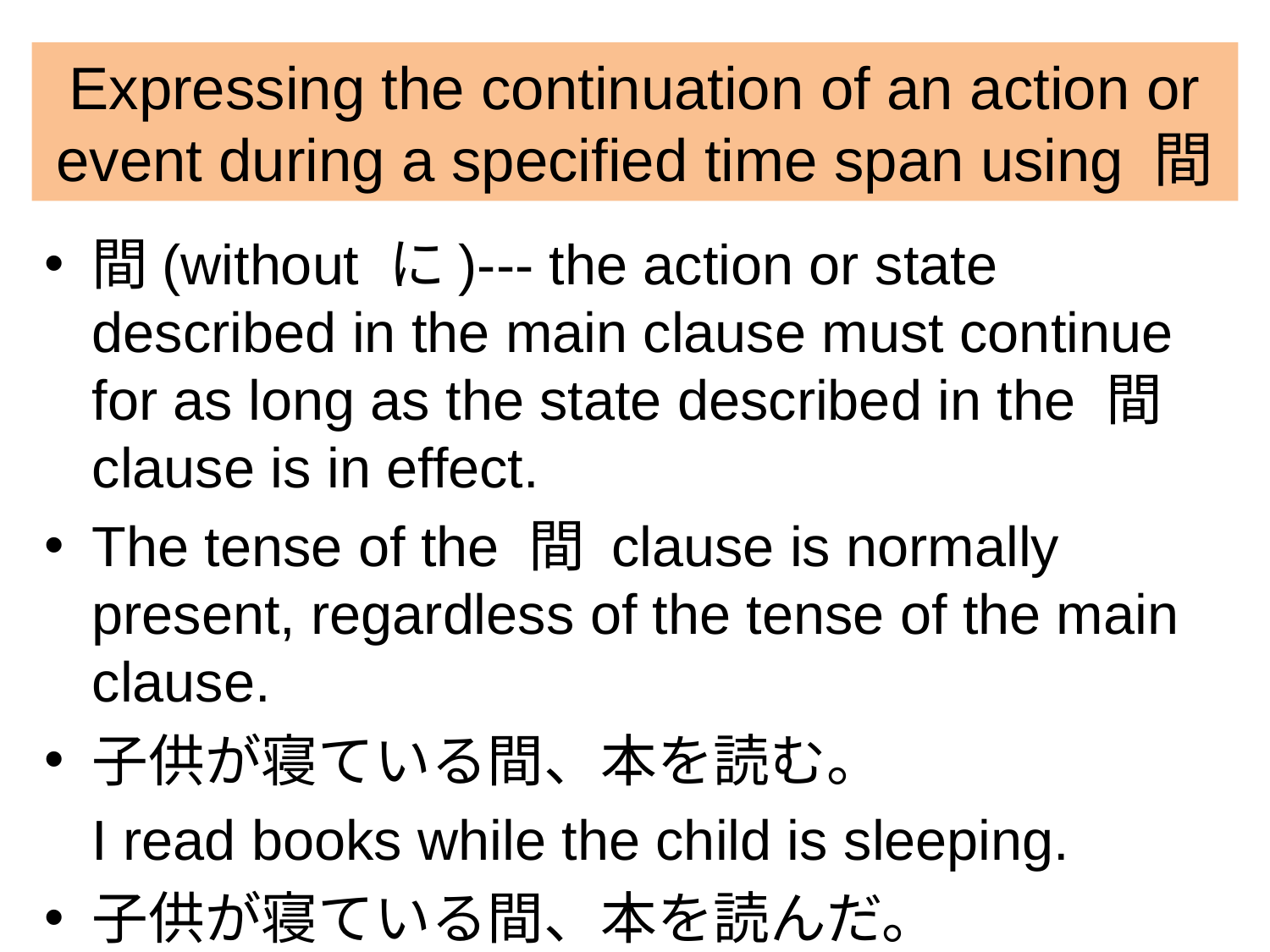

# Expressing the continuation of an action or event during a specified time span using 間
間(without に)--- the action or state described in the main clause must continue for as long as the state described in the 間 clause is in effect.
The tense of the 間 clause is normally present, regardless of the tense of the main clause.
子供が寝ている間、本を読む。
	I read books while the child is sleeping.
子供が寝ている間、本を読んだ。
	I read a book while the child was sleeping.